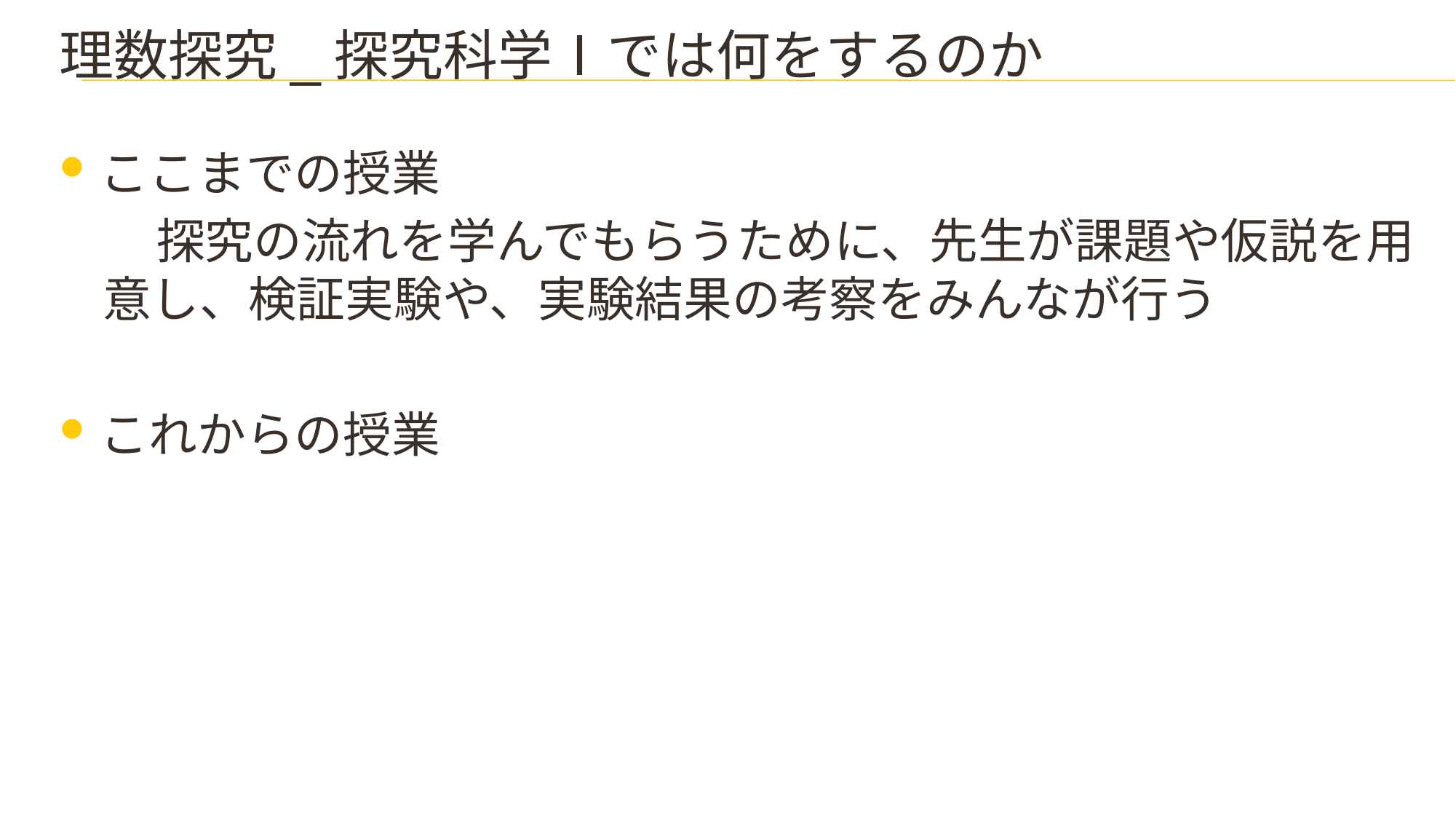

# 理数探究_探究科学Ⅰでは何をするのか
ここまでの授業
　　探究の流れを学んでもらうために、先生が課題や仮説を用意し、検証実験や、実験結果の考察をみんなが行う

これからの授業